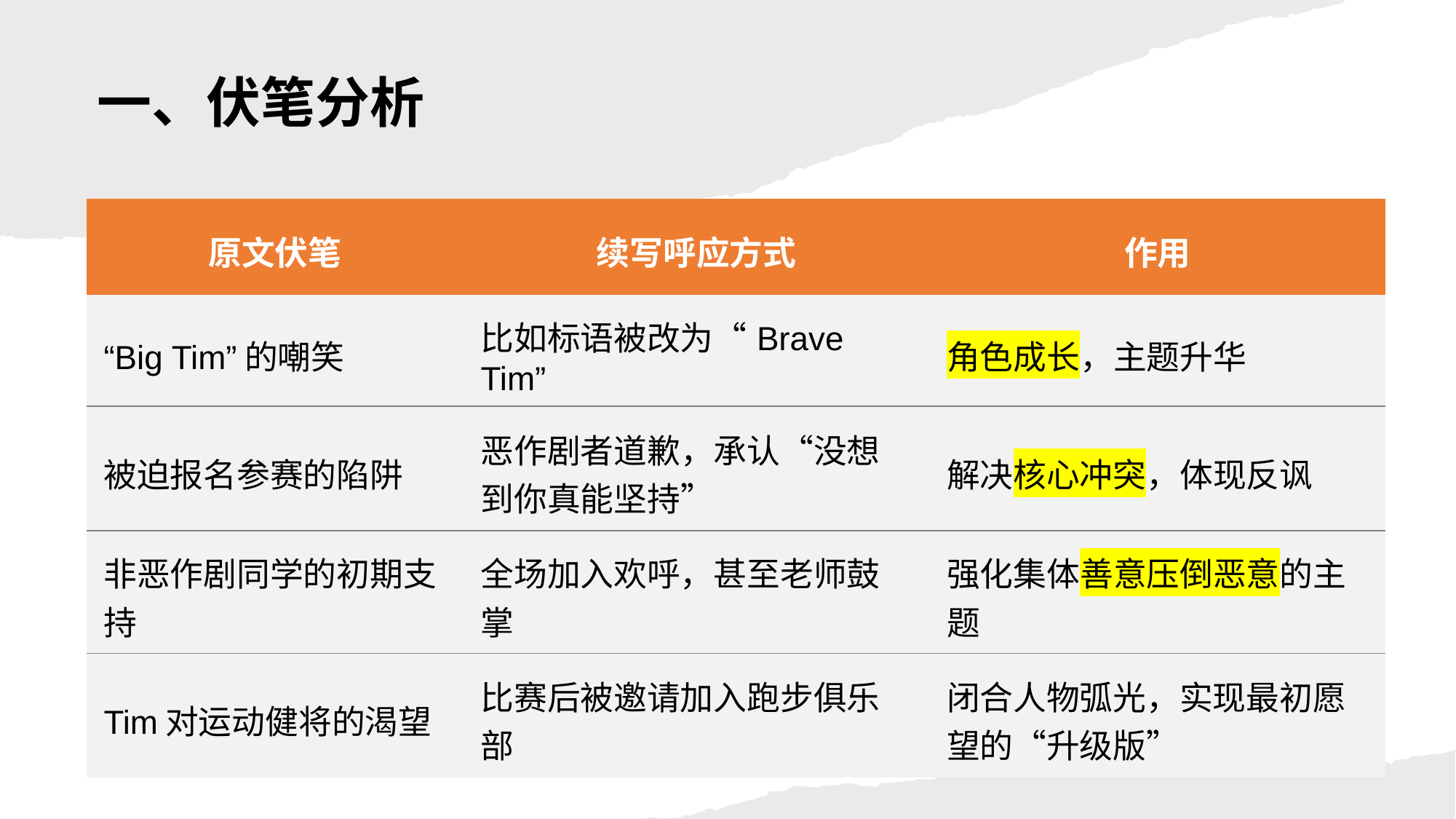

一、伏笔分析
| 原文伏笔 | 续写呼应方式 | 作用 |
| --- | --- | --- |
| “Big Tim”的嘲笑 | 比如标语被改为“Brave Tim” | 角色成长，主题升华 |
| 被迫报名参赛的陷阱 | 恶作剧者道歉，承认“没想到你真能坚持” | 解决核心冲突，体现反讽 |
| 非恶作剧同学的初期支持 | 全场加入欢呼，甚至老师鼓掌 | 强化集体善意压倒恶意的主题 |
| Tim对运动健将的渴望 | 比赛后被邀请加入跑步俱乐部 | 闭合人物弧光，实现最初愿望的“升级版” |